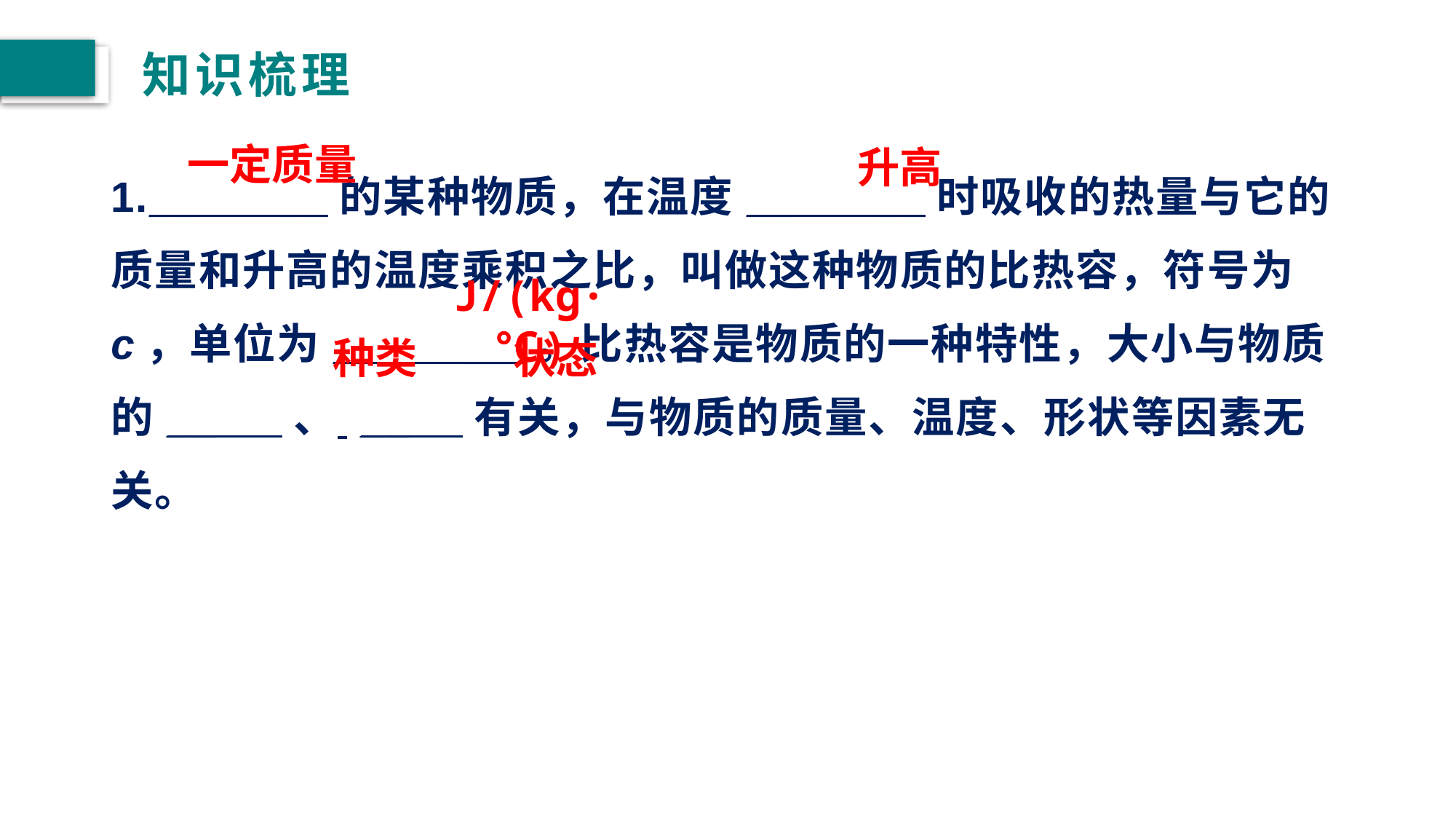

# 知识梳理
一定质量
升高
1.__      __的某种物质，在温度__      __时吸收的热量与它的质量和升高的温度乘积之比，叫做这种物质的比热容，符号为c，单位为__      __ 。比热容是物质的一种特性，大小与物质的__     、 __    有关，与物质的质量、温度、形状等因素无关。

J/(kg·℃)
种类
状态